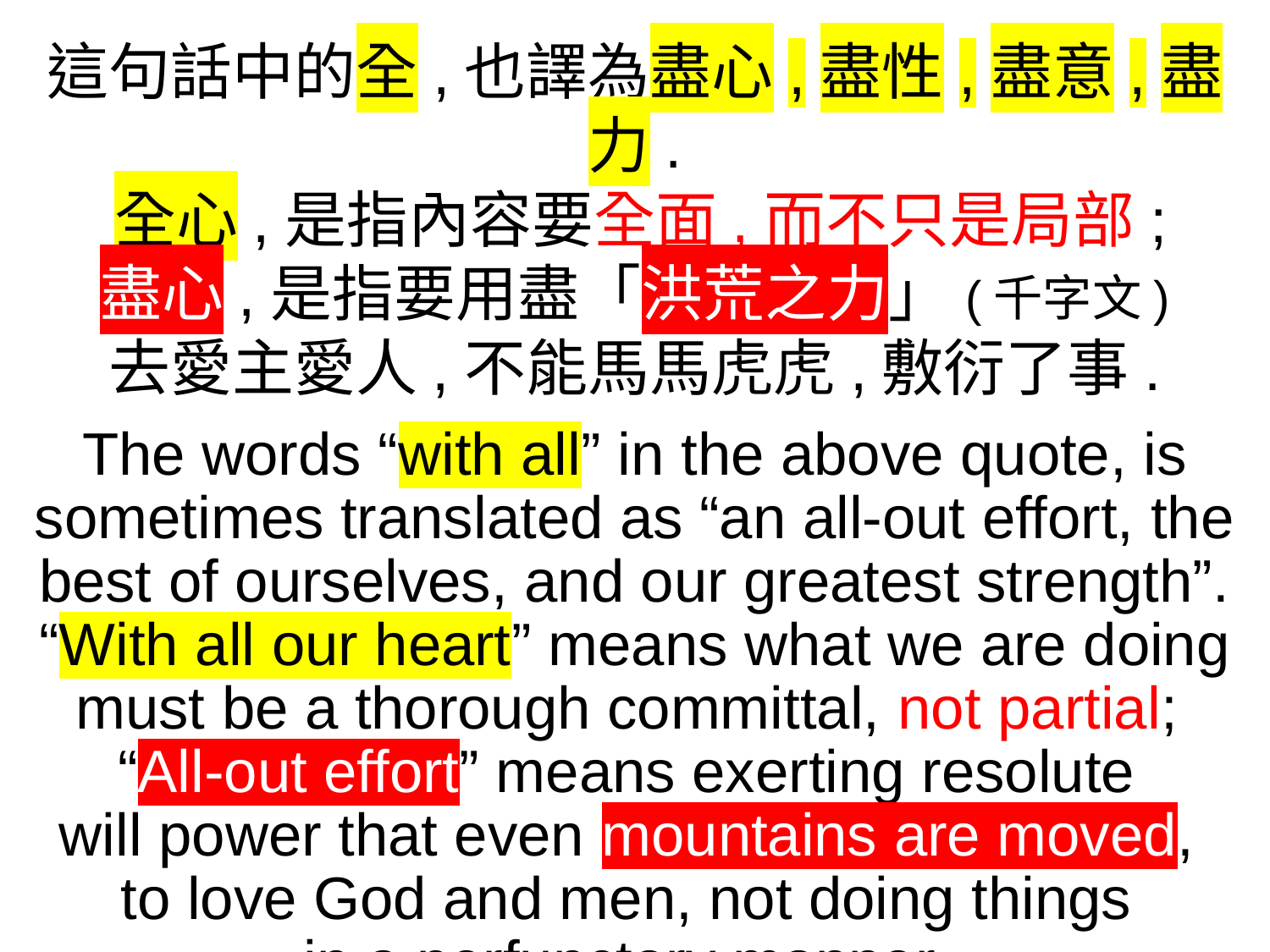

這句話中的全,也譯為盡心,盡性,盡意,盡力.
 全心,是指內容要全面,而不只是局部;
盡心,是指要用盡「洪荒之力」(千字文)
去愛主愛人,不能馬馬虎虎,敷衍了事.
The words “with all” in the above quote, is sometimes translated as “an all-out effort, the best of ourselves, and our greatest strength”. “With all our heart” means what we are doing must be a thorough committal, not partial;
“All-out effort” means exerting resolute
will power that even mountains are moved,
to love God and men, not doing things
in a perfunctory manner.